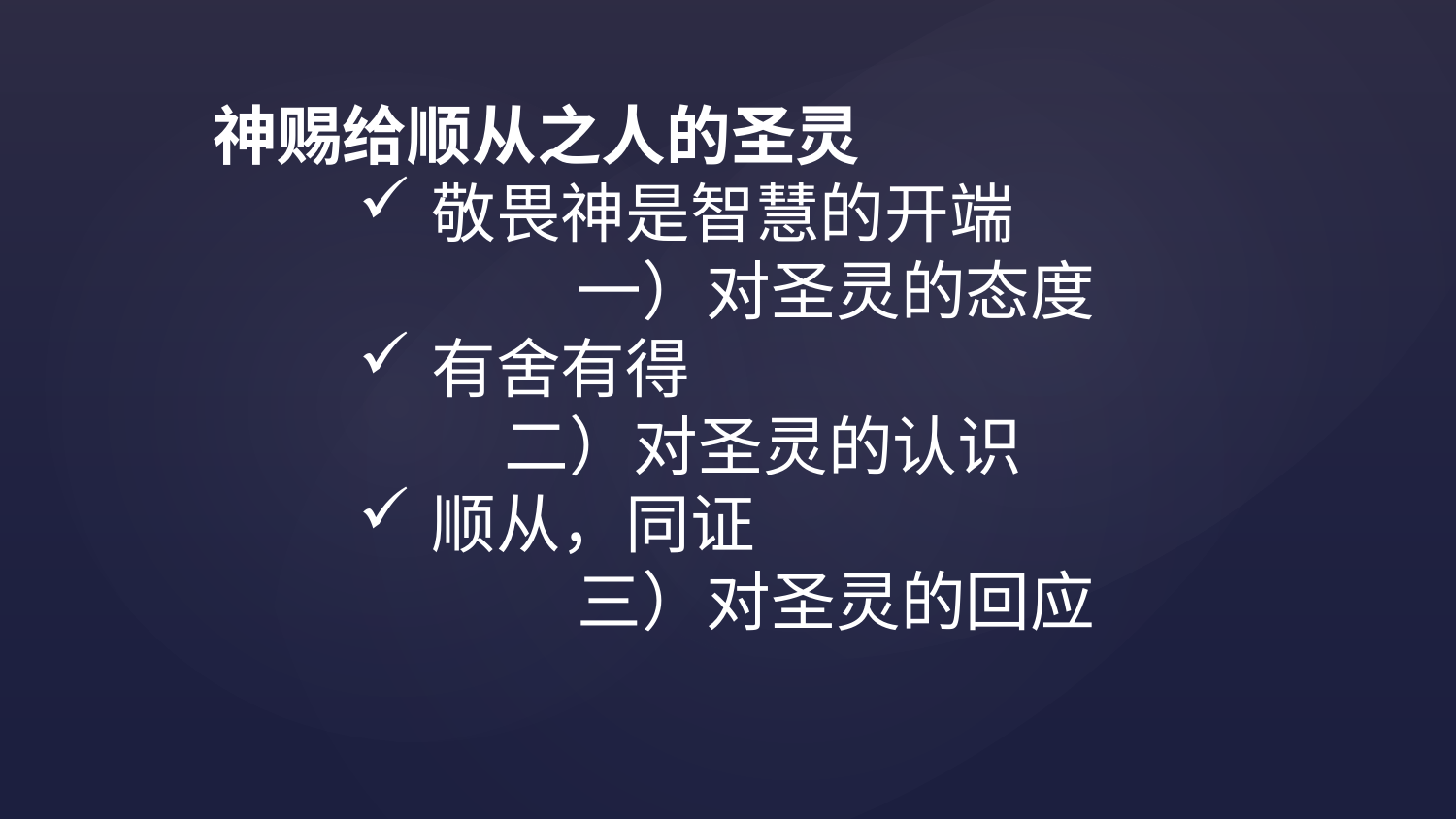

神赐给顺从之人的圣灵
敬畏神是智慧的开端
	一）对圣灵的态度
有舍有得
	二）对圣灵的认识
顺从，同证
	三）对圣灵的回应